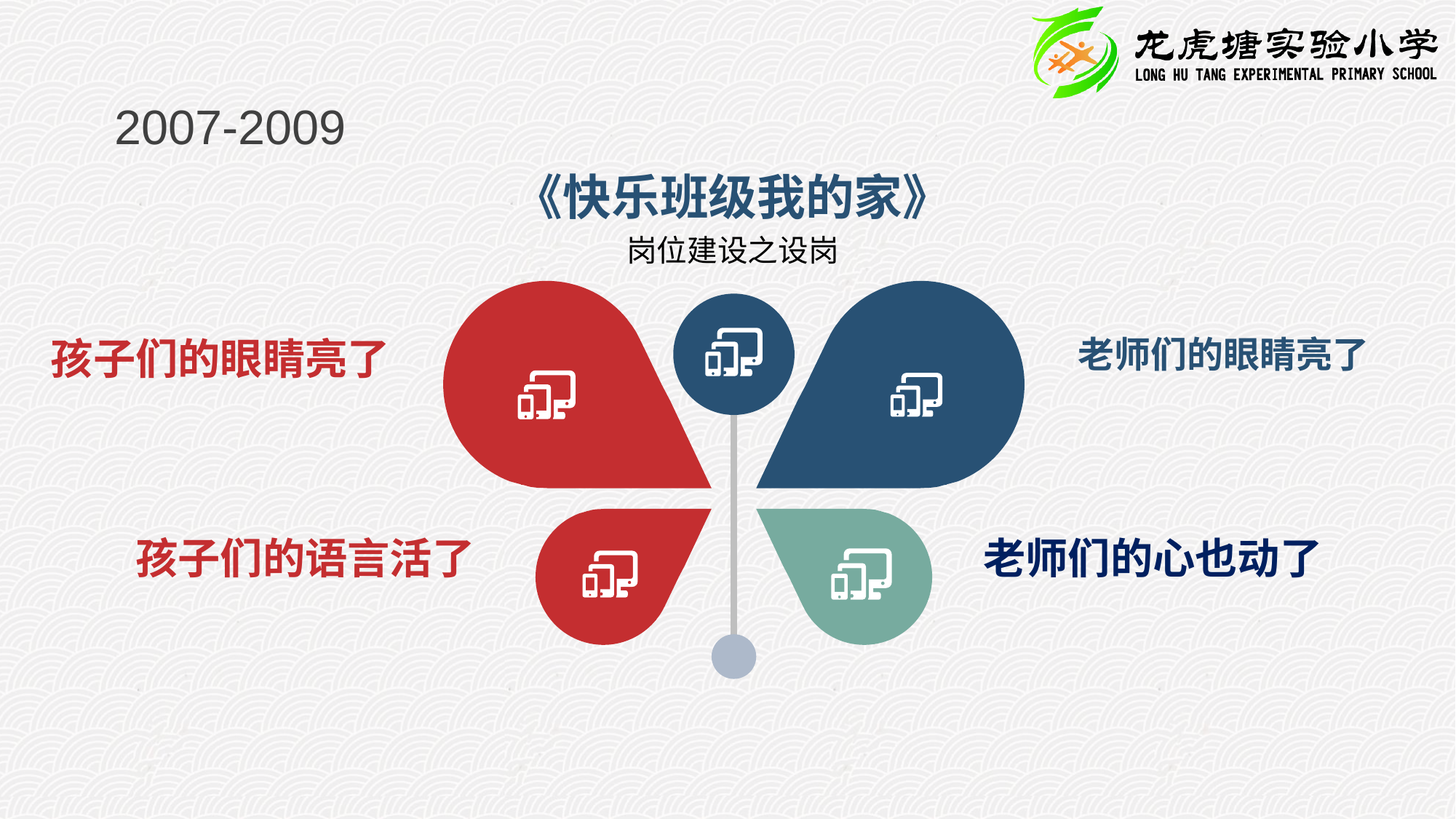

2007-2009
《快乐班级我的家》
岗位建设之设岗

孩子们的眼睛亮了
老师们的眼睛亮了

孩子们的语言活了
老师们的心也动了